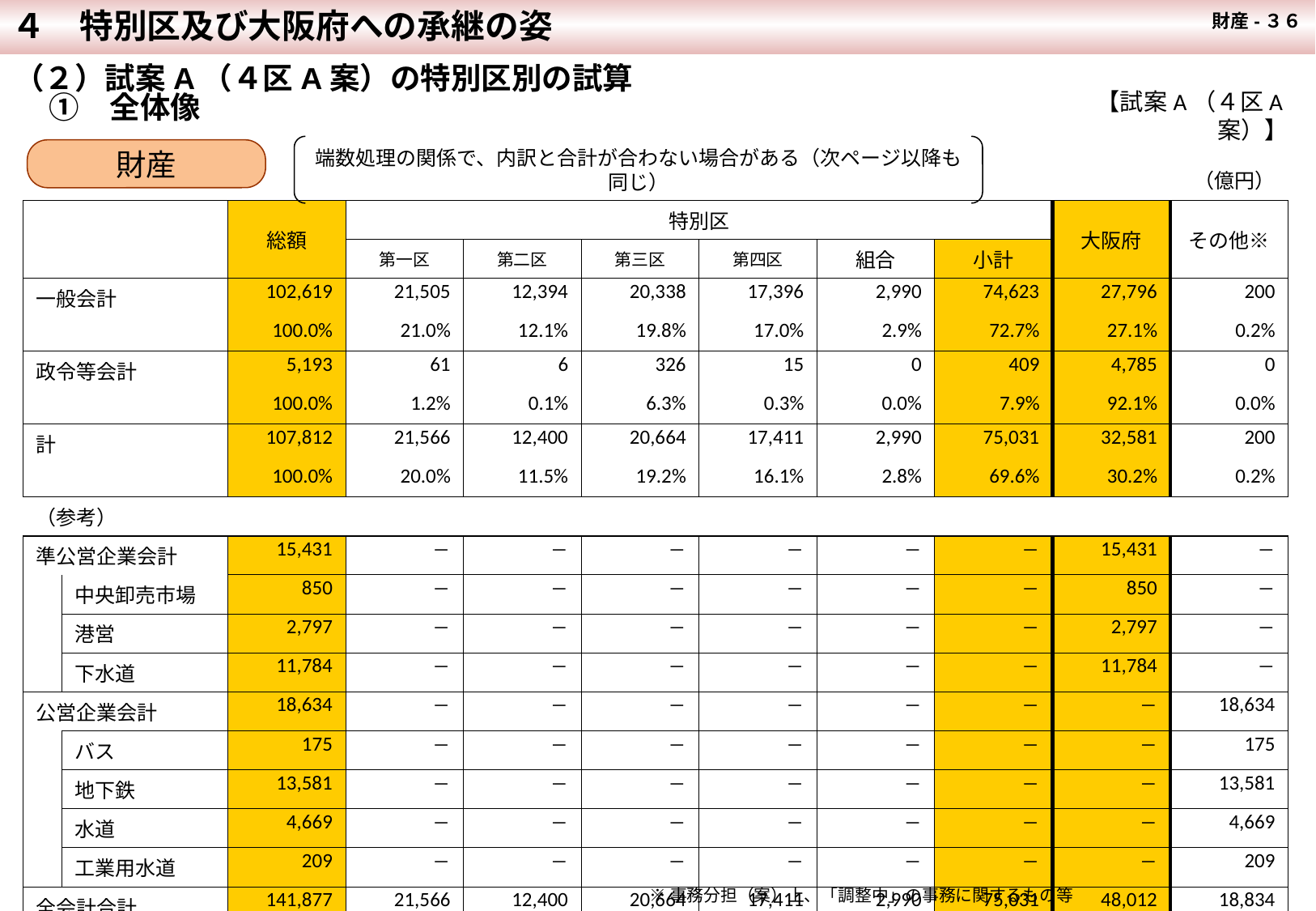

４　特別区及び大阪府への承継の姿
財産-３６
（２）試案A（４区A案）の特別区別の試算
　 ①　全体像
【試案A（４区A案）】
財産
端数処理の関係で、内訳と合計が合わない場合がある（次ページ以降も同じ）
|  |  |  |  |  |  |  |  | （億円） |  |  |
| --- | --- | --- | --- | --- | --- | --- | --- | --- | --- | --- |
|  |  | 総額 | 特別区 |  |  |  |  |  | 大阪府 | その他※ |
|  |  |  | 第一区 | 第二区 | 第三区 | 第四区 | 組合 | 小計 |  |  |
| 一般会計 |  | 102,619 | 21,505 | 12,394 | 20,338 | 17,396 | 2,990 | 74,623 | 27,796 | 200 |
|  |  | 100.0% | 21.0% | 12.1% | 19.8% | 17.0% | 2.9% | 72.7% | 27.1% | 0.2% |
| 政令等会計 |  | 5,193 | 61 | 6 | 326 | 15 | 0 | 409 | 4,785 | 0 |
|  |  | 100.0% | 1.2% | 0.1% | 6.3% | 0.3% | 0.0% | 7.9% | 92.1% | 0.0% |
| 計 |  | 107,812 | 21,566 | 12,400 | 20,664 | 17,411 | 2,990 | 75,031 | 32,581 | 200 |
|  |  | 100.0% | 20.0% | 11.5% | 19.2% | 16.1% | 2.8% | 69.6% | 30.2% | 0.2% |
| （参考） |  |  |  |  |  |  |  |  |  |  |
| 準公営企業会計 |  | 15,431 | ― | ― | ― | ― | ― | ― | 15,431 | ― |
|  | 中央卸売市場 | 850 | ― | ― | ― | ― | ― | ― | 850 | ― |
|  | 港営 | 2,797 | ― | ― | ― | ― | ― | ― | 2,797 | ― |
|  | 下水道 | 11,784 | ― | ― | ― | ― | ― | ― | 11,784 | ― |
| 公営企業会計 |  | 18,634 | ― | ― | ― | ― | ― | ― | ― | 18,634 |
|  | バス | 175 | ― | ― | ― | ― | ― | ― | ― | 175 |
|  | 地下鉄 | 13,581 | ― | ― | ― | ― | ― | ― | ― | 13,581 |
|  | 水道 | 4,669 | ― | ― | ― | ― | ― | ― | ― | 4,669 |
|  | 工業用水道 | 209 | ― | ― | ― | ― | ― | ― | ― | 209 |
| 全会計合計 |  | 141,877 | 21,566 | 12,400 | 20,664 | 17,411 | 2,990 | 75,031 | 48,012 | 18,834 |
|  |  | 100.0% | 15.2% | 8.7% | 14.6% | 12.3% | 2.1% | 52.9% | 33.8% | 13.3% |
※事務分担（案）上、「調整中」の事務に関するもの等